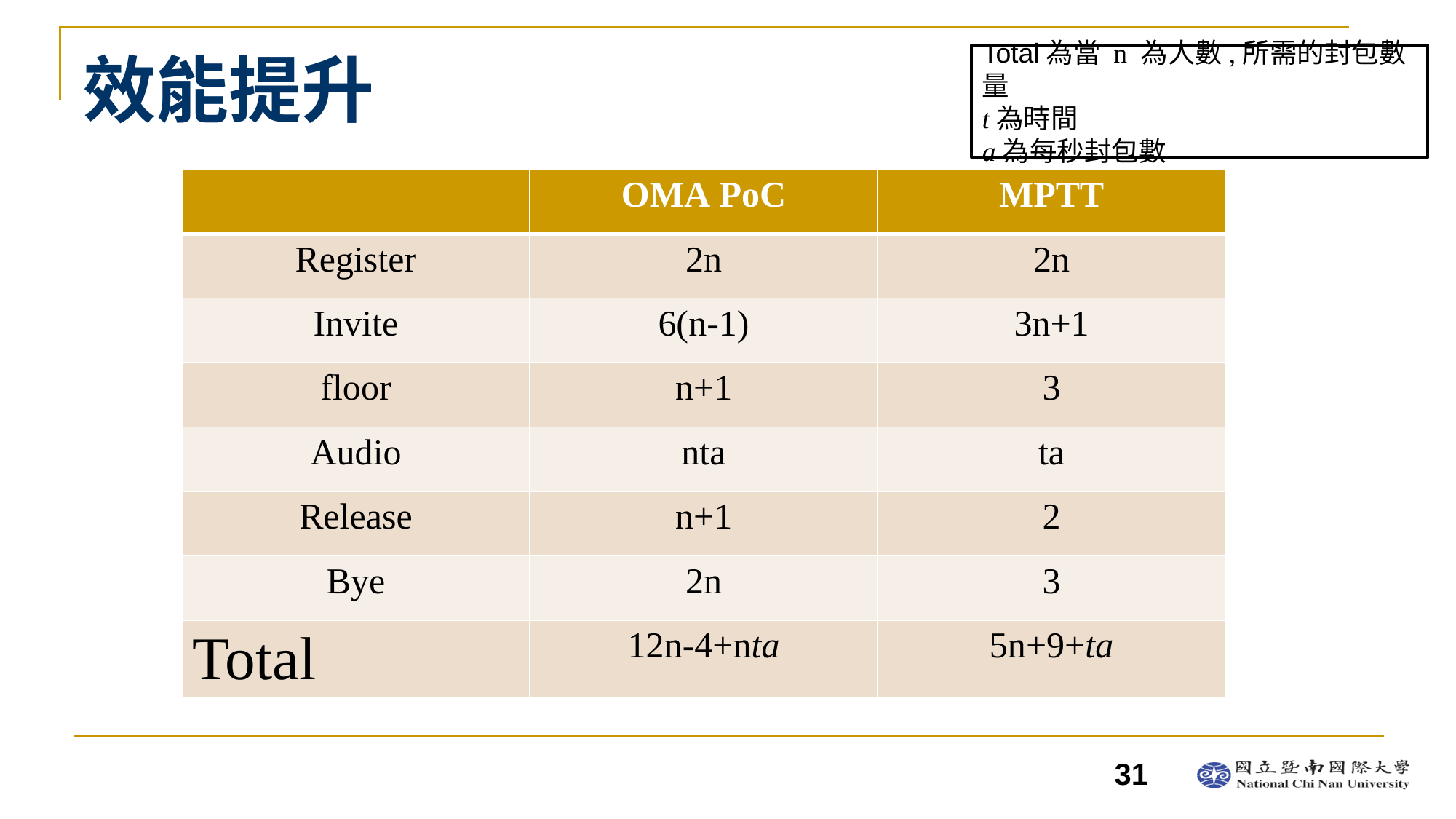

# 效能提升
Total為當 n 為人數,所需的封包數量
t為時間
a為每秒封包數
|  | OMA PoC | MPTT |
| --- | --- | --- |
| Register | 2n | 2n |
| Invite | 6(n-1) | 3n+1 |
| floor | n+1 | 3 |
| Audio | nta | ta |
| Release | n+1 | 2 |
| Bye | 2n | 3 |
| Total | 12n-4+nta | 5n+9+ta |